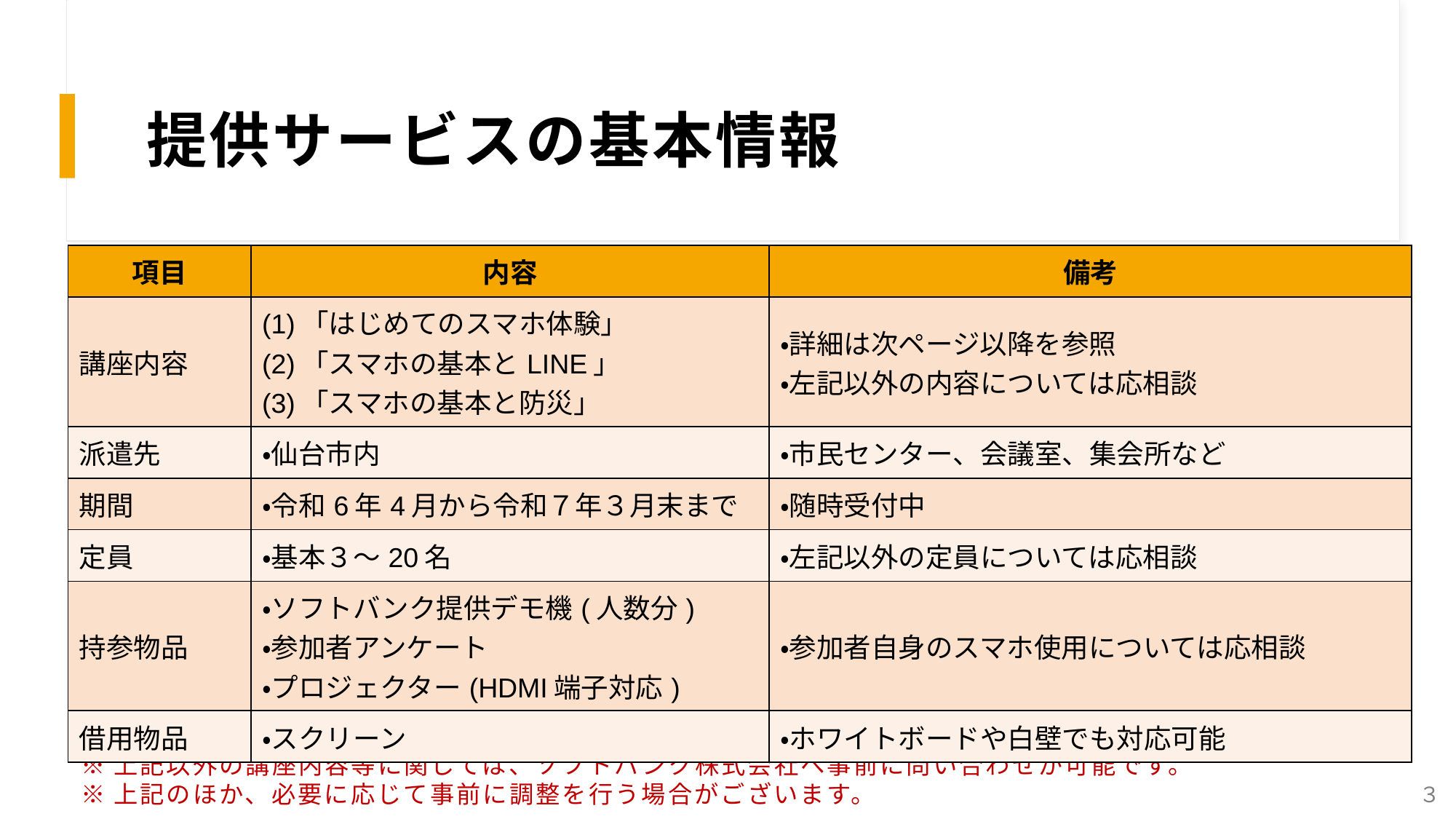

# 提供サービスの基本情報
| 項目 | 内容 | 備考 |
| --- | --- | --- |
| 講座内容 | (1)「はじめてのスマホ体験」 (2)「スマホの基本とLINE」 (3)「スマホの基本と防災」 | ・詳細は次ページ以降を参照 ・左記以外の内容については応相談 |
| 派遣先 | ・仙台市内 | ・市民センター、会議室、集会所など |
| 期間 | ・令和6年4月から令和７年３月末まで | ・随時受付中 |
| 定員 | ・基本３～20名 | ・左記以外の定員については応相談 |
| 持参物品 | ・ソフトバンク提供デモ機(人数分) ・参加者アンケート ・プロジェクター(HDMI端子対応) | ・参加者自身のスマホ使用については応相談 |
| 借用物品 | ・スクリーン | ・ホワイトボードや白壁でも対応可能 |
※上記以外の講座内容等に関しては、ソフトバンク株式会社へ事前に問い合わせが可能です。
※上記のほか、必要に応じて事前に調整を行う場合がございます。
３